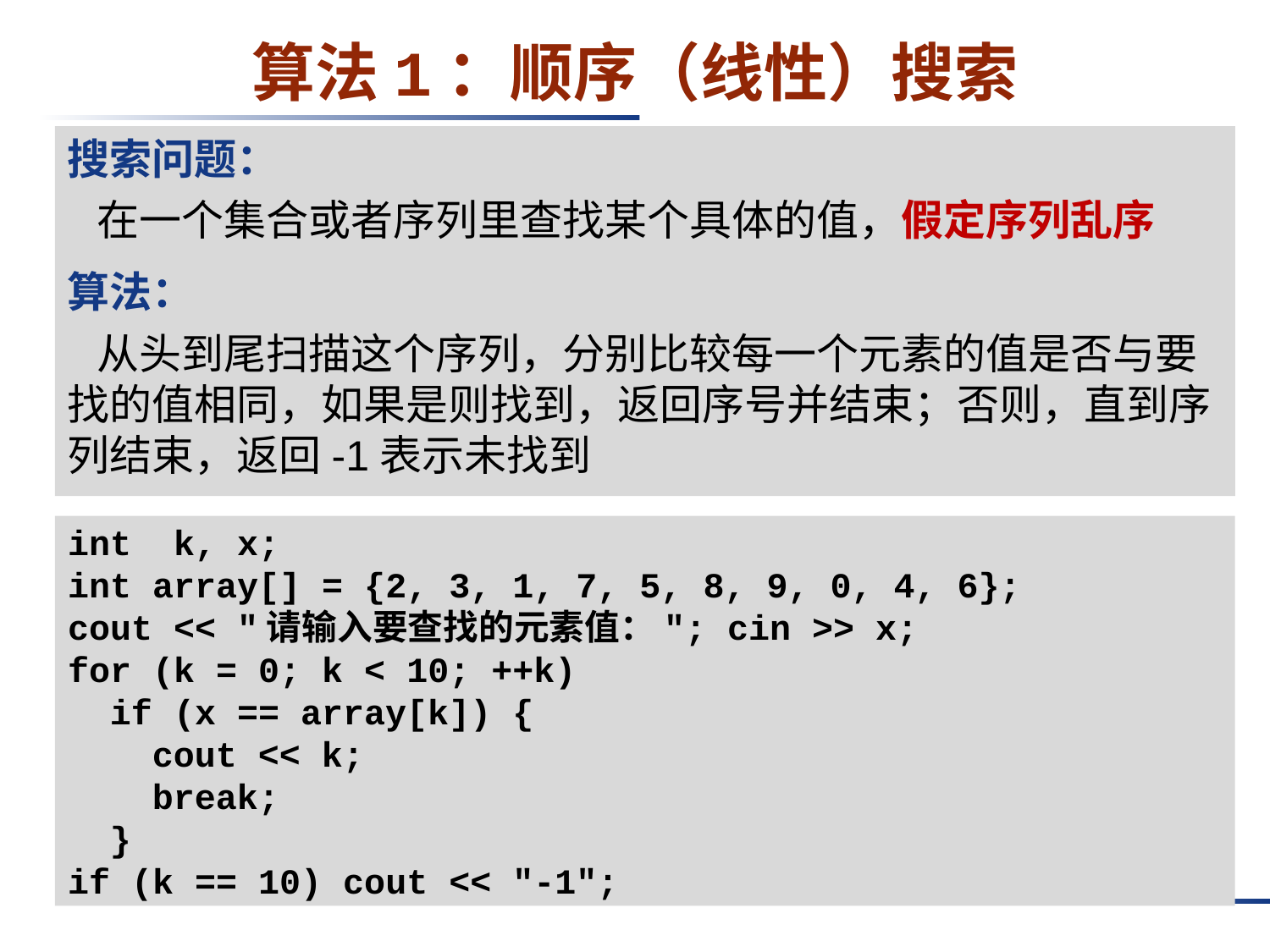

# 算法1：顺序（线性）搜索
搜索问题：
  在一个集合或者序列里查找某个具体的值，假定序列乱序
算法：
  从头到尾扫描这个序列，分别比较每一个元素的值是否与要找的值相同，如果是则找到，返回序号并结束；否则，直到序列结束，返回-1表示未找到

int  k, x;
int array[] = {2, 3, 1, 7, 5, 8, 9, 0, 4, 6};
cout << "请输入要查找的元素值："; cin >> x;
for (k = 0; k < 10; ++k)
  if (x == array[k]) {
    cout << k;
    break;
  }
if (k == 10) cout << "-1";